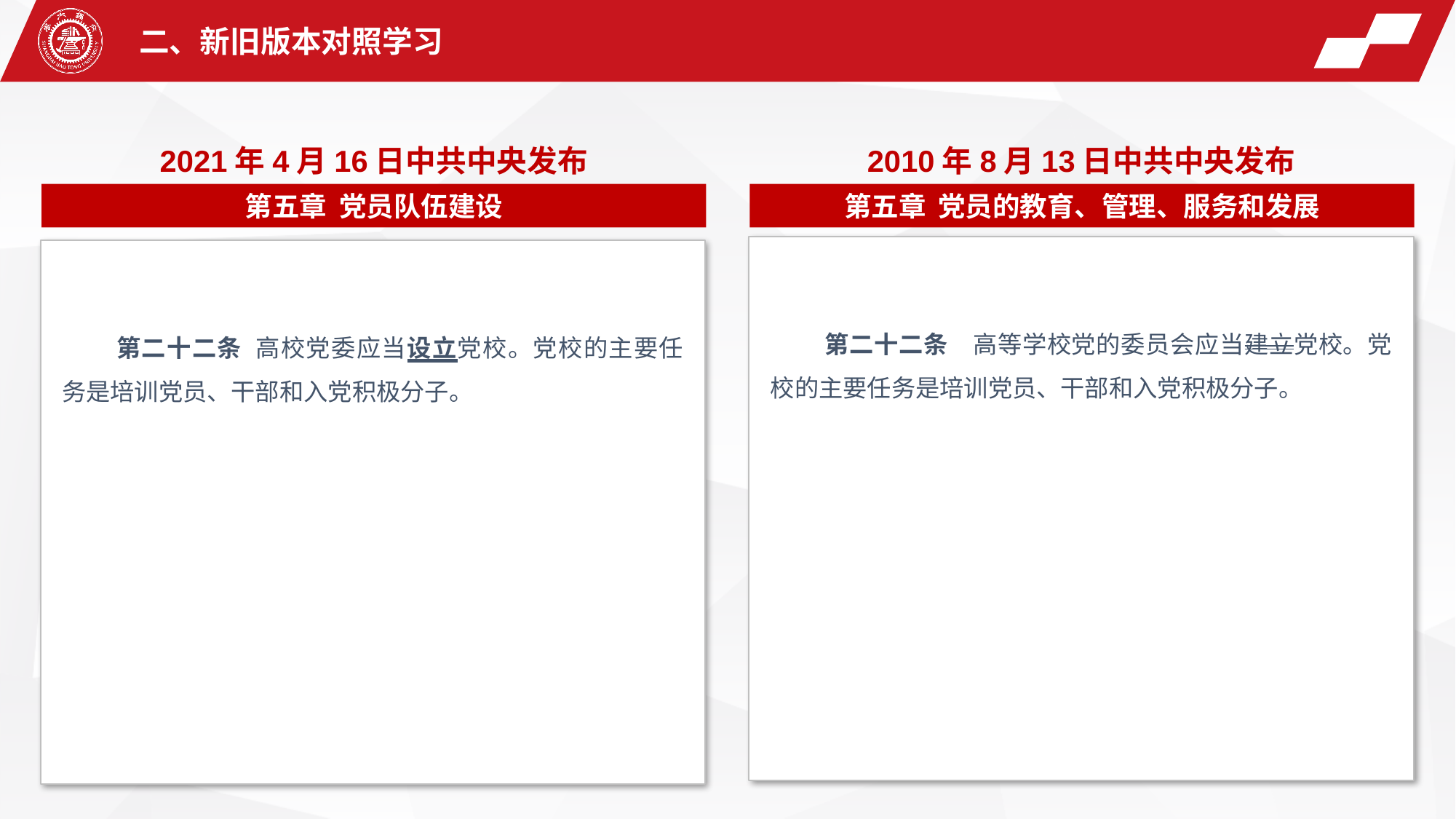

二、新旧版本对照学习
2021年4月16日中共中央发布
2010年8月13日中共中央发布
第五章  党员队伍建设
第五章  党员的教育、管理、服务和发展

第二十二条　高等学校党的委员会应当建立党校。党校的主要任务是培训党员、干部和入党积极分子。

第二十二条  高校党委应当设立党校。党校的主要任务是培训党员、干部和入党积极分子。